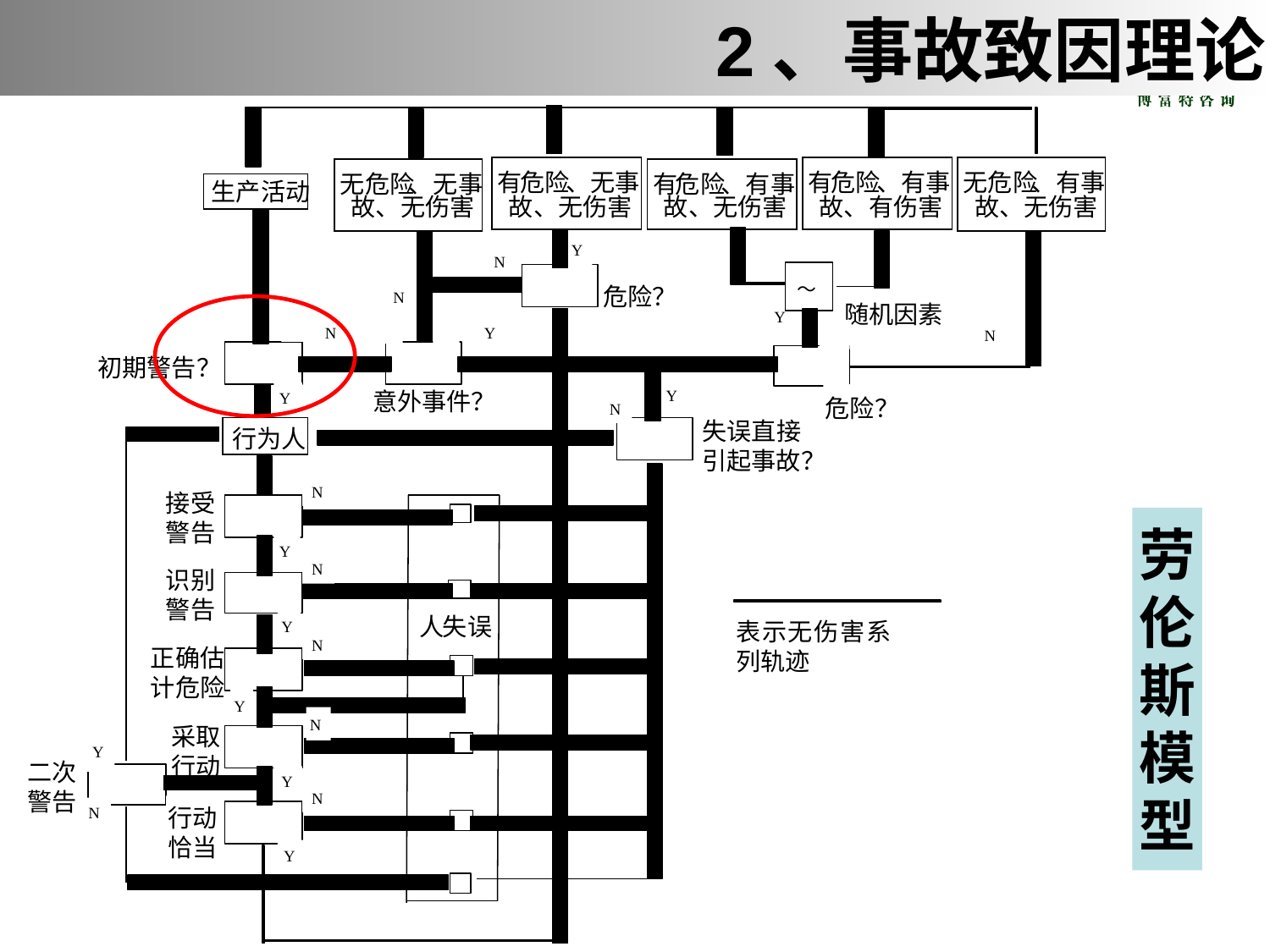

2、事故致因理论

有
危险
、无事
有
危险
、有事
无危险
、有事
无危险
、无事
有
危险
、有事

生产活动

故、无伤害
故、无伤害
故、无伤害
故、有伤害
故、无伤害

Y

N

～

危险？

N

随机因素
Y

N
Y

N

初期警告？

意外事件？
Y

Y

危险？

N

失误直接

行为人

引起事故？

N

接受

警告

Y

N

识别

警告

人
失误

Y

表示无伤害系列轨迹

N

正确估

计危险

Y

N

采取

Y

行动

二次

Y

警告
N

N

行动

恰当

Y

劳
伦
斯
模
型